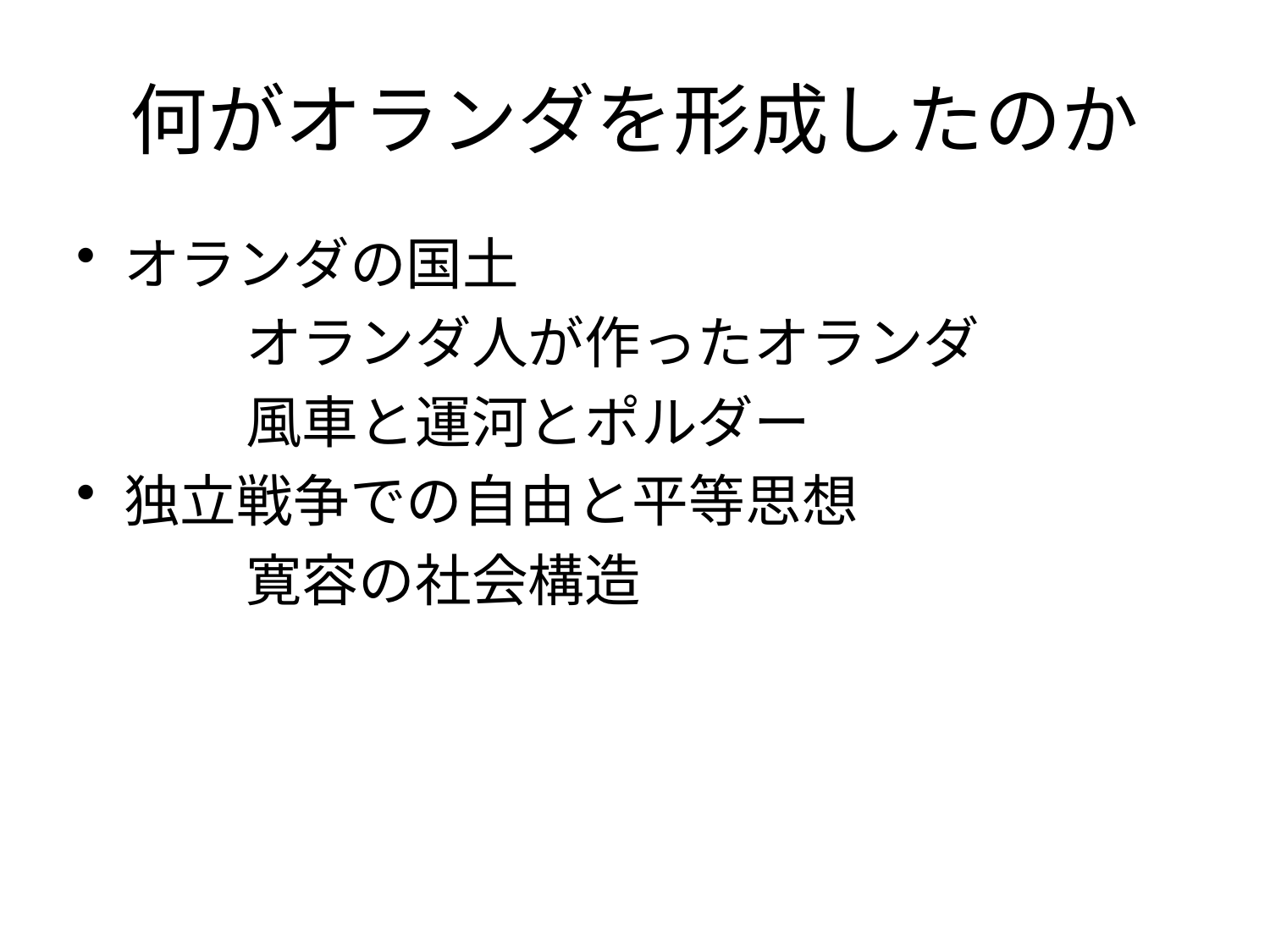

# 何がオランダを形成したのか
オランダの国土
　　　オランダ人が作ったオランダ
　　　風車と運河とポルダー
独立戦争での自由と平等思想
　　　寛容の社会構造